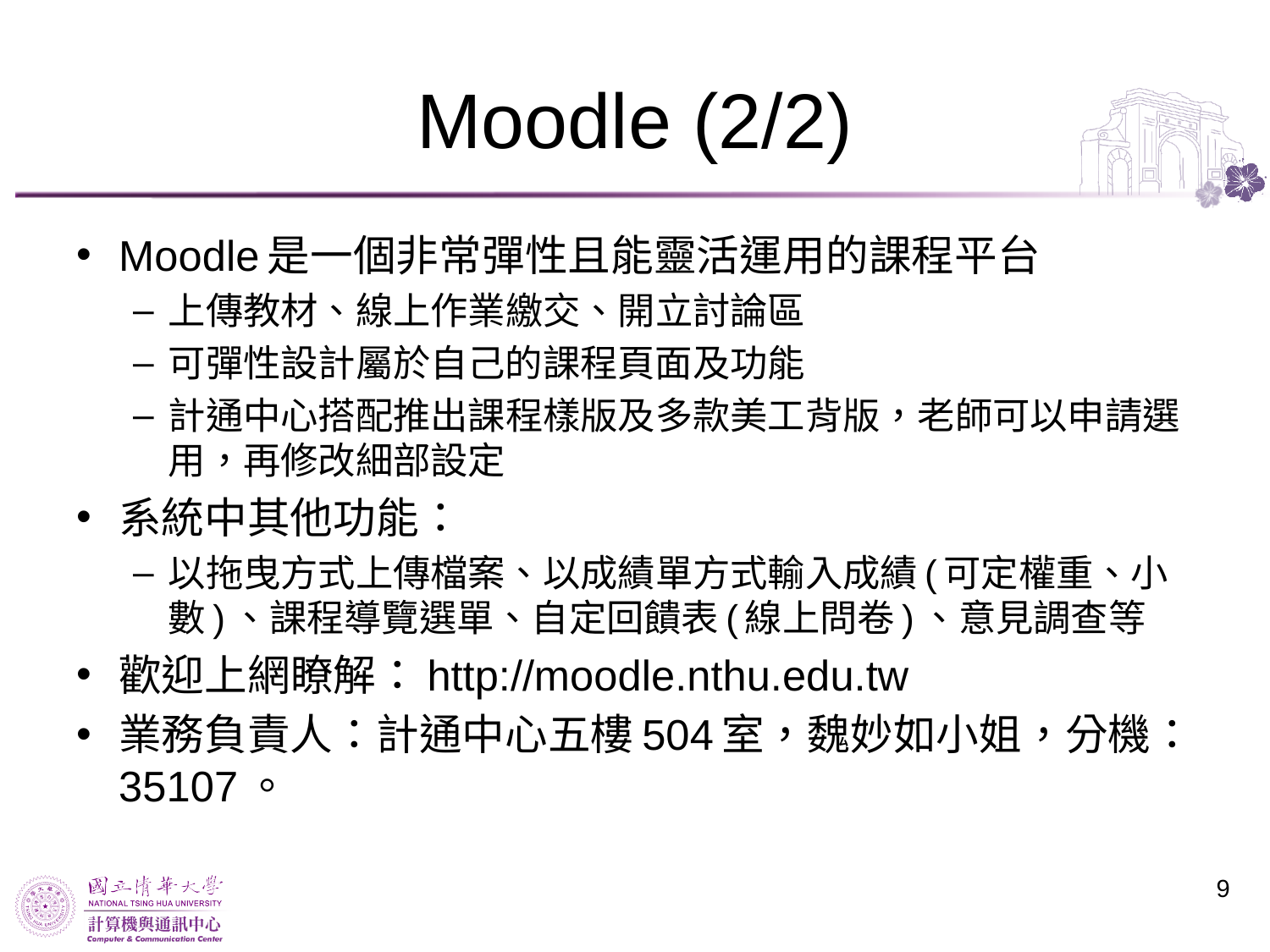

# Moodle (2/2)
Moodle是一個非常彈性且能靈活運用的課程平台
上傳教材、線上作業繳交、開立討論區
可彈性設計屬於自己的課程頁面及功能
計通中心搭配推出課程樣版及多款美工背版，老師可以申請選用，再修改細部設定
系統中其他功能：
以拖曳方式上傳檔案、以成績單方式輸入成績(可定權重、小數)、課程導覽選單、自定回饋表(線上問卷)、意見調查等
歡迎上網瞭解：http://moodle.nthu.edu.tw
業務負責人：計通中心五樓504室，魏妙如小姐，分機：35107。

9